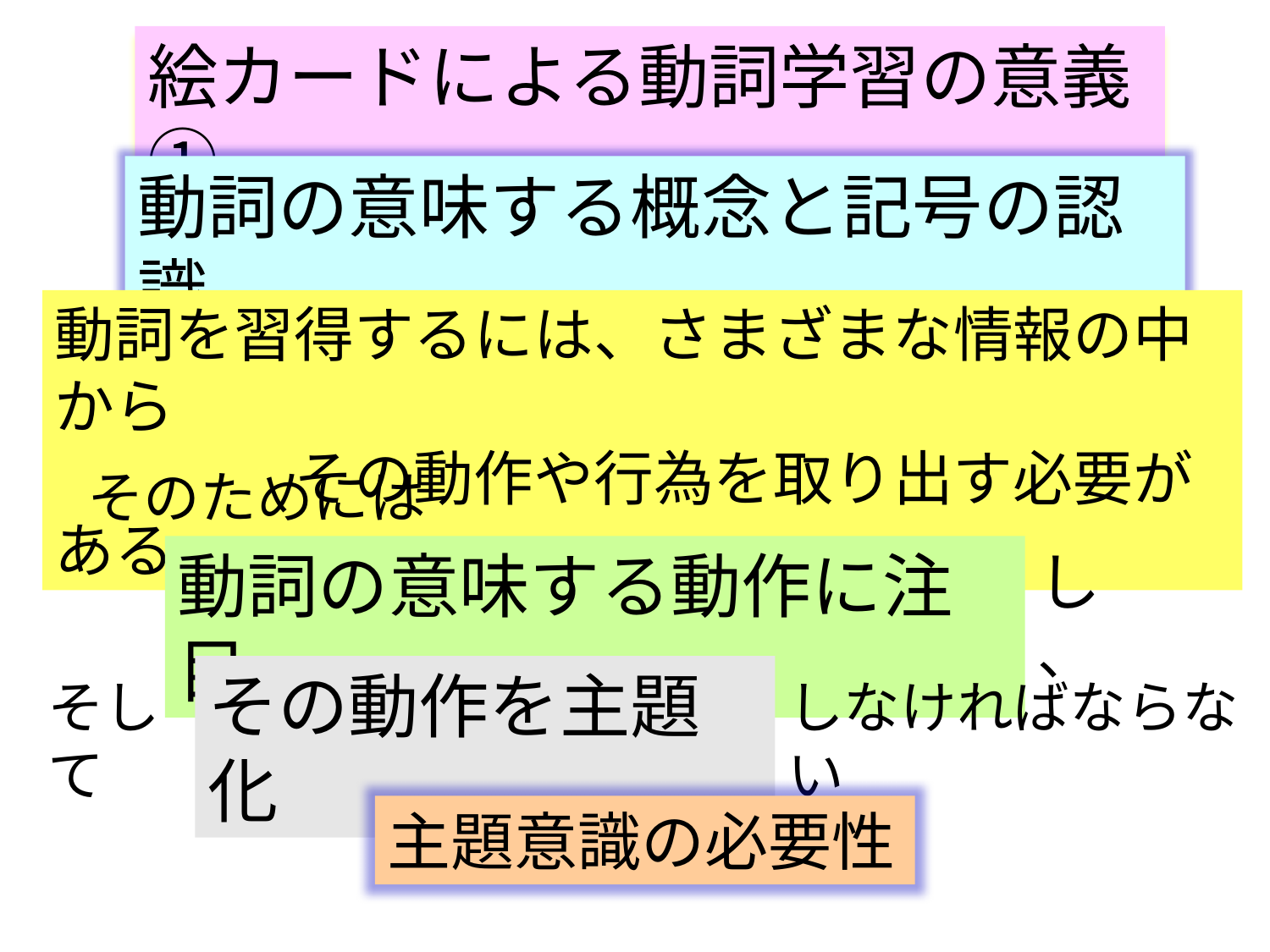

絵カードによる動詞学習の意義①
動詞の意味する概念と記号の認識
動詞を習得するには、さまざまな情報の中から
　　　　その動作や行為を取り出す必要がある
そのためには
動詞の意味する動作に注目
し、
その動作を主題化
そして
しなければならない
主題意識の必要性